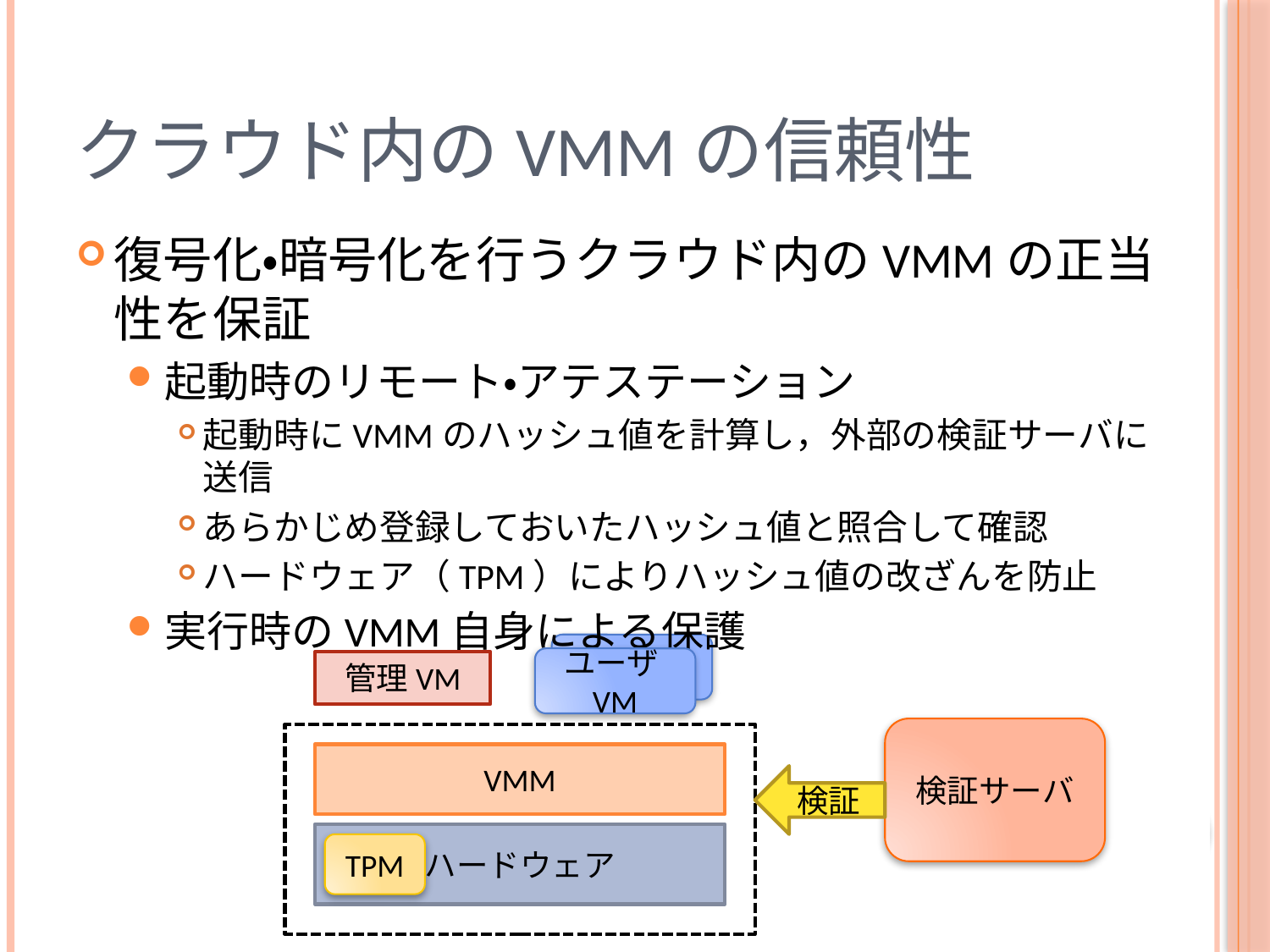

# クラウド内のVMMの信頼性
復号化・暗号化を行うクラウド内のVMMの正当性を保証
起動時のリモート・アテステーション
起動時にVMMのハッシュ値を計算し，外部の検証サーバに送信
あらかじめ登録しておいたハッシュ値と照合して確認
ハードウェア（TPM）によりハッシュ値の改ざんを防止
実行時のVMM自身による保護

ユーザVM
管理VM
検証サーバ

VMM
検証
ハードウェア
TPM